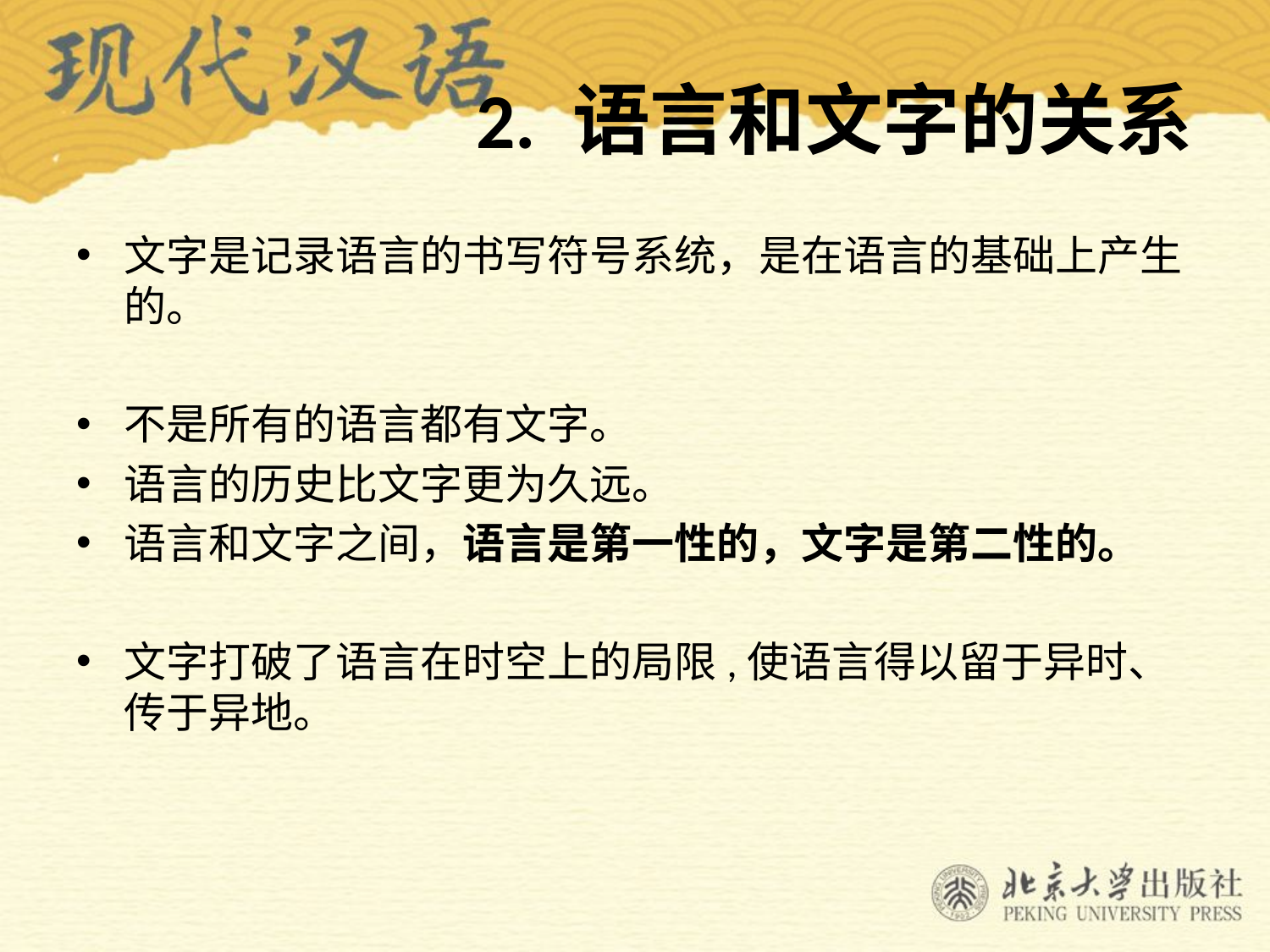

# 2. 语言和文字的关系
文字是记录语言的书写符号系统，是在语言的基础上产生的。

不是所有的语言都有文字。
语言的历史比文字更为久远。
语言和文字之间，语言是第一性的，文字是第二性的。

文字打破了语言在时空上的局限,使语言得以留于异时、传于异地。